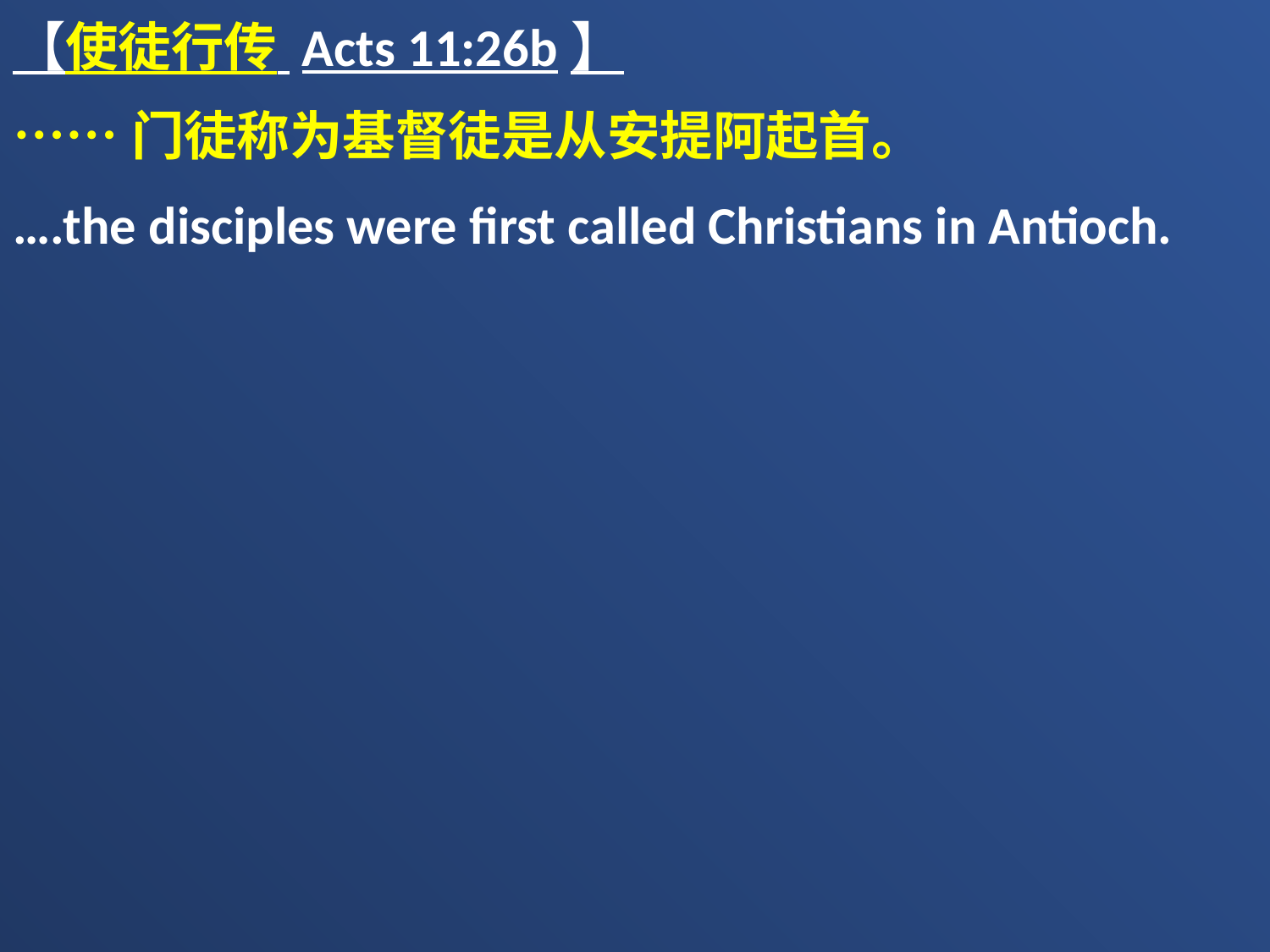

【使徒行传 Acts 11:26b】
……门徒称为基督徒是从安提阿起首。
….the disciples were first called Christians in Antioch.